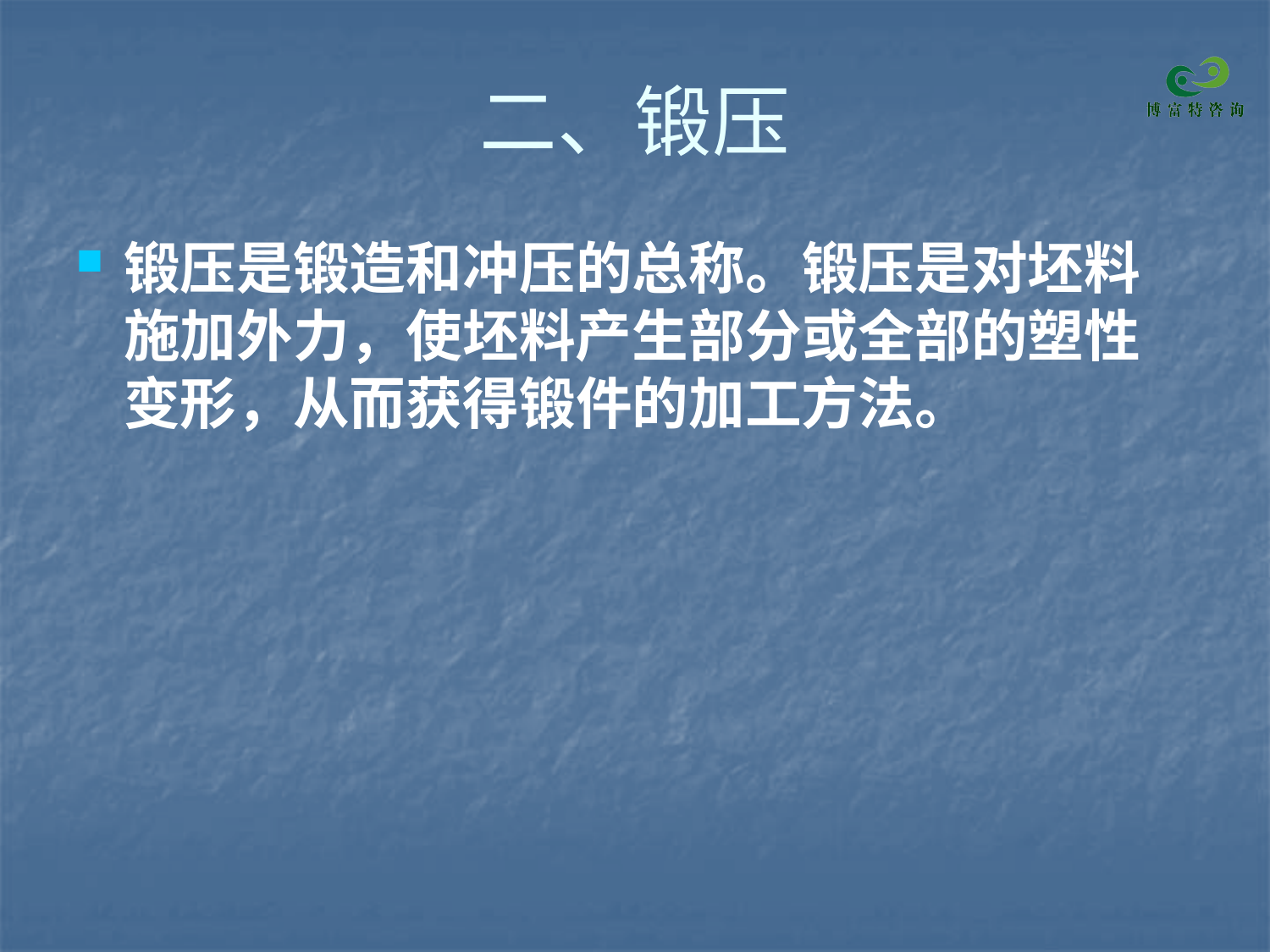

# 二、锻压
锻压是锻造和冲压的总称。锻压是对坯料施加外力，使坯料产生部分或全部的塑性变形，从而获得锻件的加工方法。